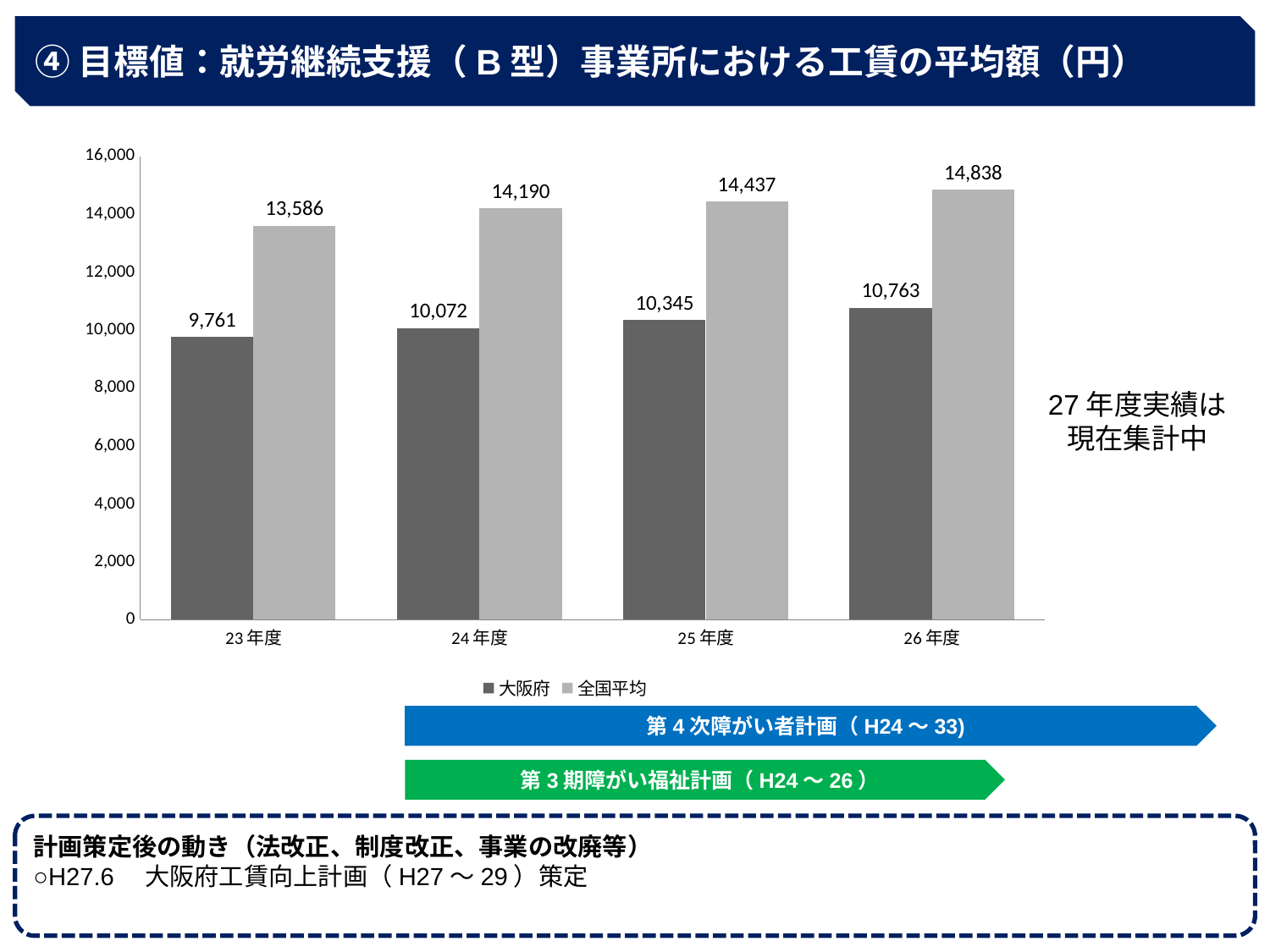

④目標値：就労継続支援（B型）事業所における工賃の平均額（円）

### Chart

| Category | 大阪府 | 全国平均 |
|---|---|---|
| 23年度 | 9761.0 | 13586.0 |
| 24年度 | 10072.0 | 14190.0 |
| 25年度 | 10345.0 | 14437.0 |
| 26年度 | 10763.440368259406 | 14838.0 |
# 27年度実績は
現在集計中
第4次障がい者計画（H24～33)
第3期障がい福祉計画（H24～26）
計画策定後の動き（法改正、制度改正、事業の改廃等）
○H27.6　大阪府工賃向上計画（H27～29）策定